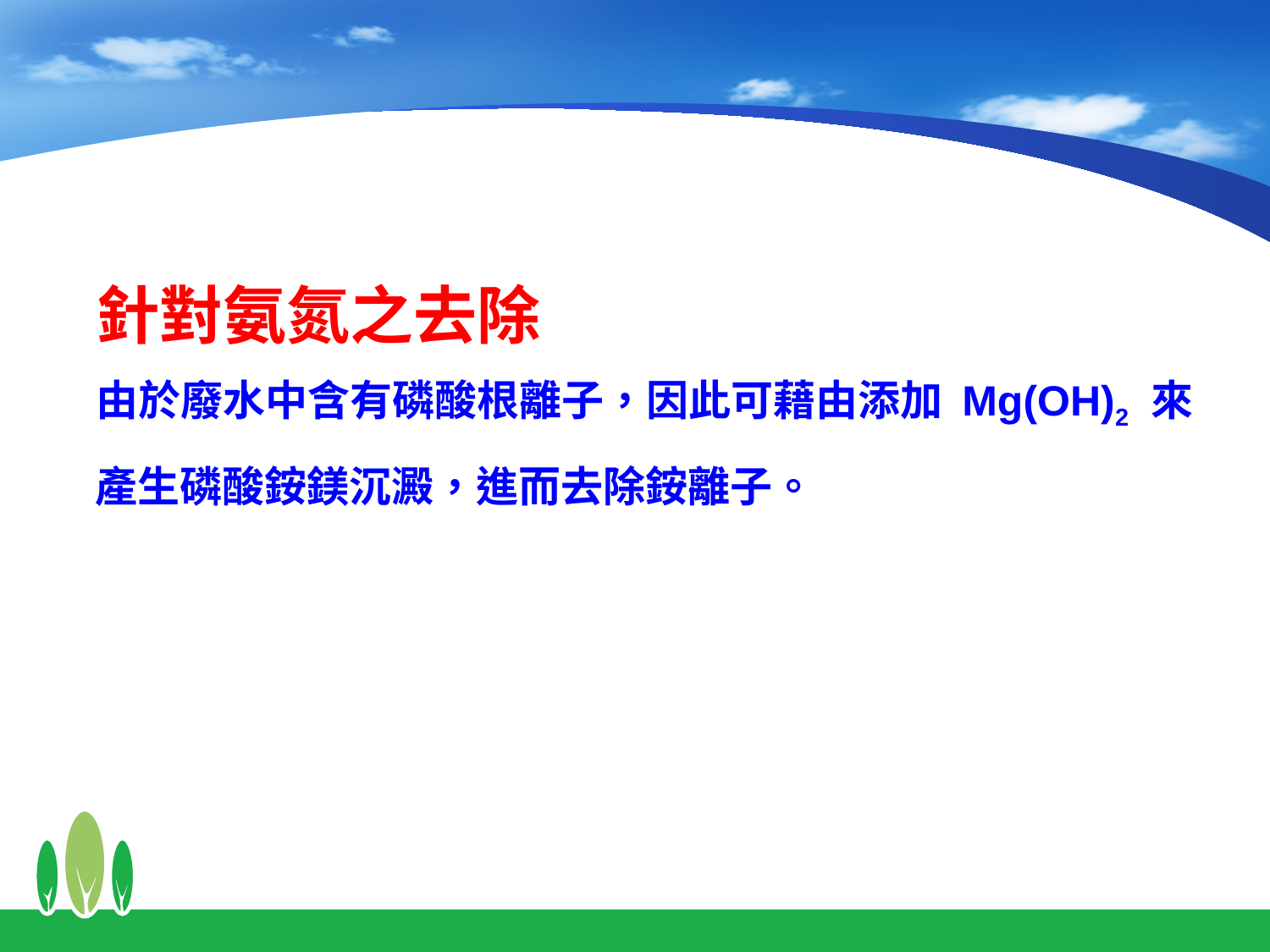

針對氨氮之去除
    由於廢水中含有磷酸根離子，因此可藉由添加 Mg(OH)2 來產生磷酸銨鎂沉澱，進而去除銨離子。